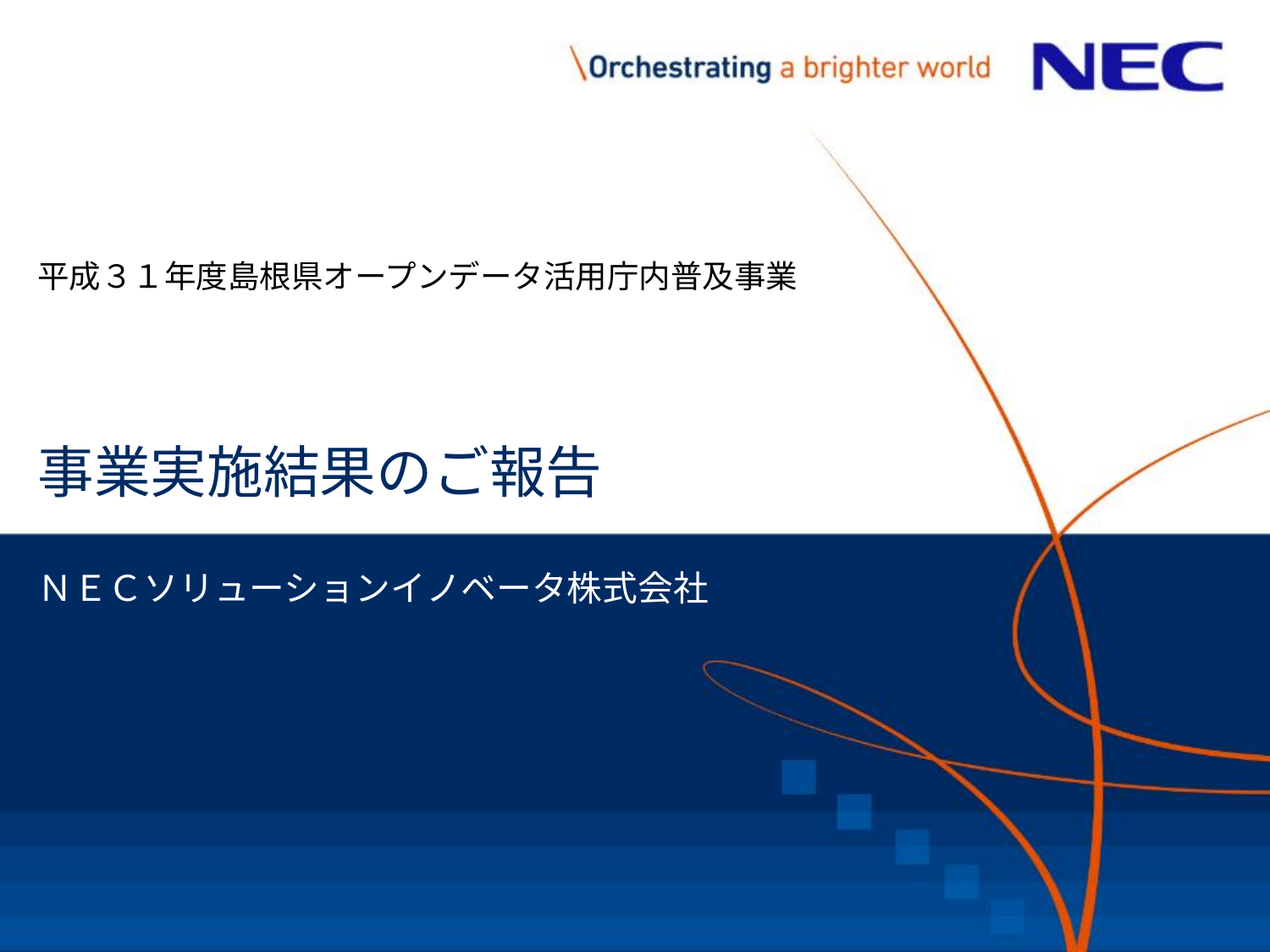

平成３１年度島根県オープンデータ活用庁内普及事業
# 事業実施結果のご報告
ＮＥＣソリューションイノベータ株式会社